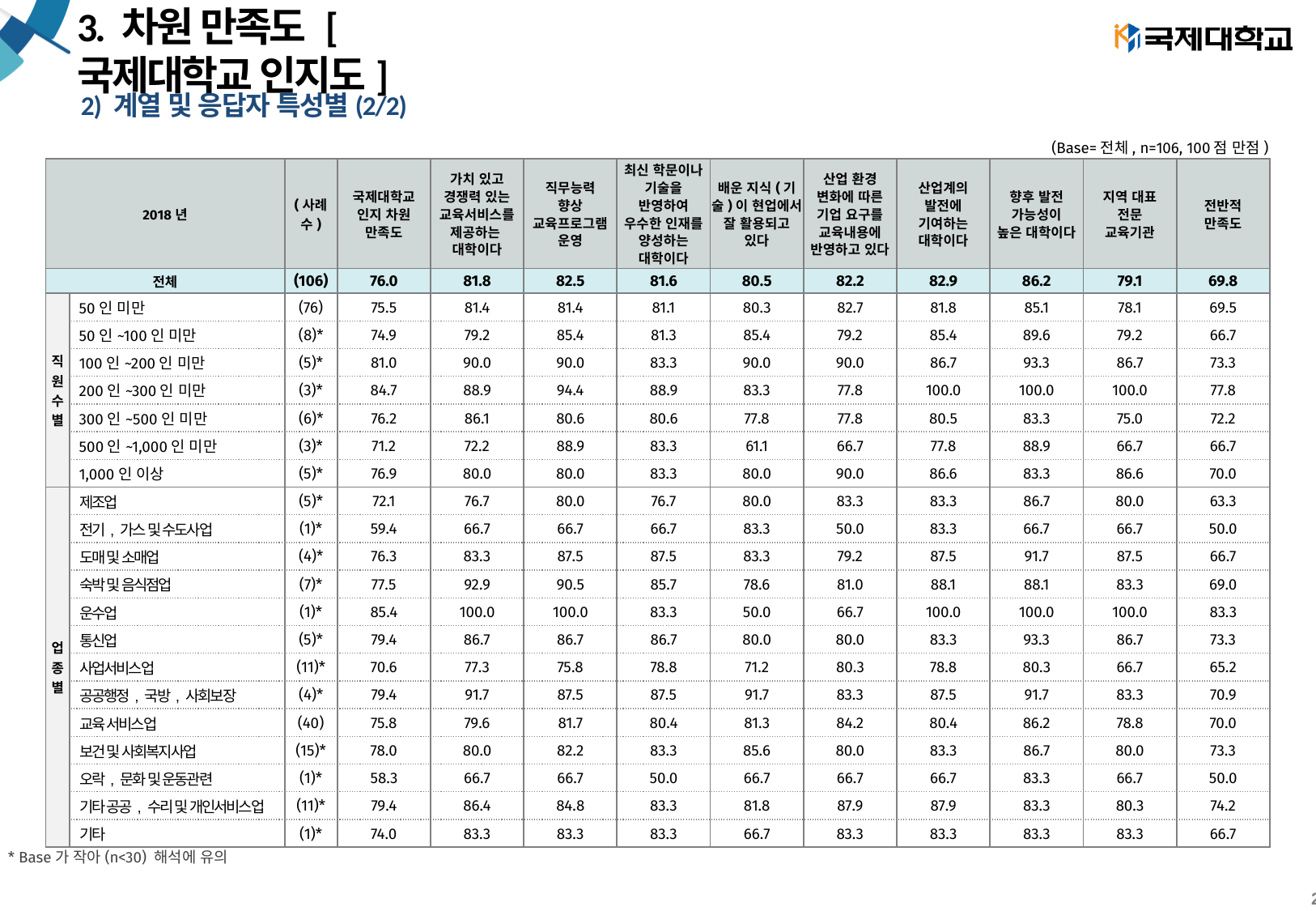

# 3. 차원 만족도 [국제대학교 인지도]
2) 계열 및 응답자 특성별(2/2)
(Base=전체, n=106, 100점 만점)
| 2018년 |  | (사례수) | 국제대학교 인지 차원 만족도 | 가치 있고 경쟁력 있는 교육서비스를 제공하는 대학이다 | 직무능력 향상 교육프로그램 운영 | 최신 학문이나 기술을 반영하여 우수한 인재를 양성하는 대학이다 | 배운 지식(기술)이 현업에서 잘 활용되고 있다 | 산업 환경 변화에 따른 기업 요구를 교육내용에 반영하고 있다 | 산업계의 발전에 기여하는 대학이다 | 향후 발전 가능성이 높은 대학이다 | 지역 대표 전문 교육기관 | 전반적 만족도 |
| --- | --- | --- | --- | --- | --- | --- | --- | --- | --- | --- | --- | --- |
| 전체 |  | (106) | 76.0 | 81.8 | 82.5 | 81.6 | 80.5 | 82.2 | 82.9 | 86.2 | 79.1 | 69.8 |
| 직원 수별 | 50인 미만 | (76) | 75.5 | 81.4 | 81.4 | 81.1 | 80.3 | 82.7 | 81.8 | 85.1 | 78.1 | 69.5 |
|  | 50인~100인 미만 | (8)\* | 74.9 | 79.2 | 85.4 | 81.3 | 85.4 | 79.2 | 85.4 | 89.6 | 79.2 | 66.7 |
|  | 100인~200인 미만 | (5)\* | 81.0 | 90.0 | 90.0 | 83.3 | 90.0 | 90.0 | 86.7 | 93.3 | 86.7 | 73.3 |
|  | 200인~300인 미만 | (3)\* | 84.7 | 88.9 | 94.4 | 88.9 | 83.3 | 77.8 | 100.0 | 100.0 | 100.0 | 77.8 |
|  | 300인~500인 미만 | (6)\* | 76.2 | 86.1 | 80.6 | 80.6 | 77.8 | 77.8 | 80.5 | 83.3 | 75.0 | 72.2 |
|  | 500인~1,000인 미만 | (3)\* | 71.2 | 72.2 | 88.9 | 83.3 | 61.1 | 66.7 | 77.8 | 88.9 | 66.7 | 66.7 |
|  | 1,000인 이상 | (5)\* | 76.9 | 80.0 | 80.0 | 83.3 | 80.0 | 90.0 | 86.6 | 83.3 | 86.6 | 70.0 |
| 업종별 | 제조업 | (5)\* | 72.1 | 76.7 | 80.0 | 76.7 | 80.0 | 83.3 | 83.3 | 86.7 | 80.0 | 63.3 |
|  | 전기, 가스 및 수도사업 | (1)\* | 59.4 | 66.7 | 66.7 | 66.7 | 83.3 | 50.0 | 83.3 | 66.7 | 66.7 | 50.0 |
|  | 도매 및 소매업 | (4)\* | 76.3 | 83.3 | 87.5 | 87.5 | 83.3 | 79.2 | 87.5 | 91.7 | 87.5 | 66.7 |
|  | 숙박 및 음식점업 | (7)\* | 77.5 | 92.9 | 90.5 | 85.7 | 78.6 | 81.0 | 88.1 | 88.1 | 83.3 | 69.0 |
|  | 운수업 | (1)\* | 85.4 | 100.0 | 100.0 | 83.3 | 50.0 | 66.7 | 100.0 | 100.0 | 100.0 | 83.3 |
|  | 통신업 | (5)\* | 79.4 | 86.7 | 86.7 | 86.7 | 80.0 | 80.0 | 83.3 | 93.3 | 86.7 | 73.3 |
|  | 사업서비스업 | (11)\* | 70.6 | 77.3 | 75.8 | 78.8 | 71.2 | 80.3 | 78.8 | 80.3 | 66.7 | 65.2 |
|  | 공공행정, 국방, 사회보장 | (4)\* | 79.4 | 91.7 | 87.5 | 87.5 | 91.7 | 83.3 | 87.5 | 91.7 | 83.3 | 70.9 |
|  | 교육 서비스업 | (40) | 75.8 | 79.6 | 81.7 | 80.4 | 81.3 | 84.2 | 80.4 | 86.2 | 78.8 | 70.0 |
|  | 보건 및 사회복지사업 | (15)\* | 78.0 | 80.0 | 82.2 | 83.3 | 85.6 | 80.0 | 83.3 | 86.7 | 80.0 | 73.3 |
|  | 오락, 문화 및 운동관련 | (1)\* | 58.3 | 66.7 | 66.7 | 50.0 | 66.7 | 66.7 | 66.7 | 83.3 | 66.7 | 50.0 |
|  | 기타 공공, 수리 및 개인서비스업 | (11)\* | 79.4 | 86.4 | 84.8 | 83.3 | 81.8 | 87.9 | 87.9 | 83.3 | 80.3 | 74.2 |
|  | 기타 | (1)\* | 74.0 | 83.3 | 83.3 | 83.3 | 66.7 | 83.3 | 83.3 | 83.3 | 83.3 | 66.7 |
* Base가 작아(n<30) 해석에 유의